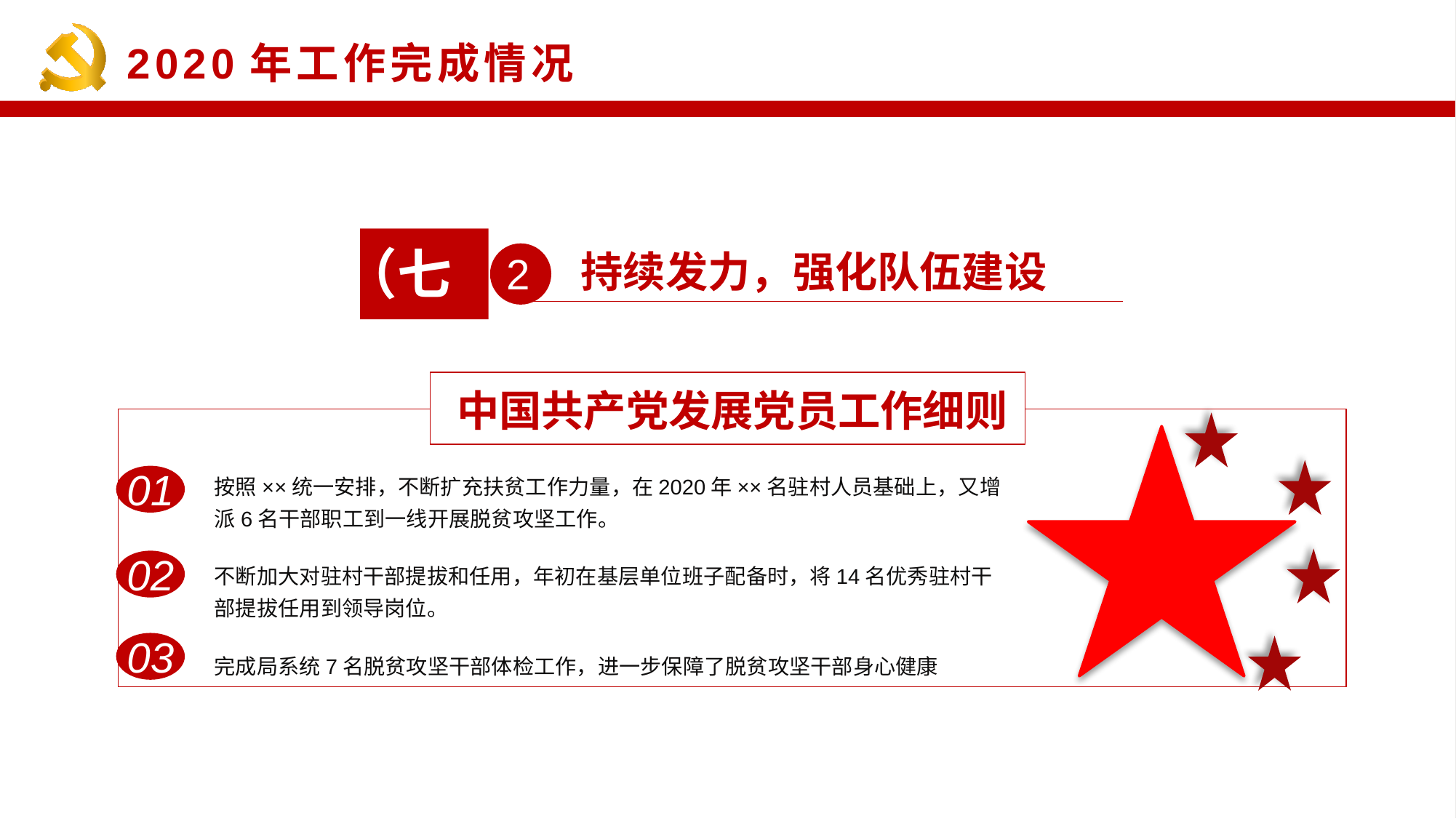

（七）
2

持续发力，强化队伍建设

中国共产党发展党员工作细则

01

按照××统一安排，不断扩充扶贫工作力量，在2020年××名驻村人员基础上，又增派6名干部职工到一线开展脱贫攻坚工作。
02

不断加大对驻村干部提拔和任用，年初在基层单位班子配备时，将14名优秀驻村干部提拔任用到领导岗位。
03

完成局系统7名脱贫攻坚干部体检工作，进一步保障了脱贫攻坚干部身心健康